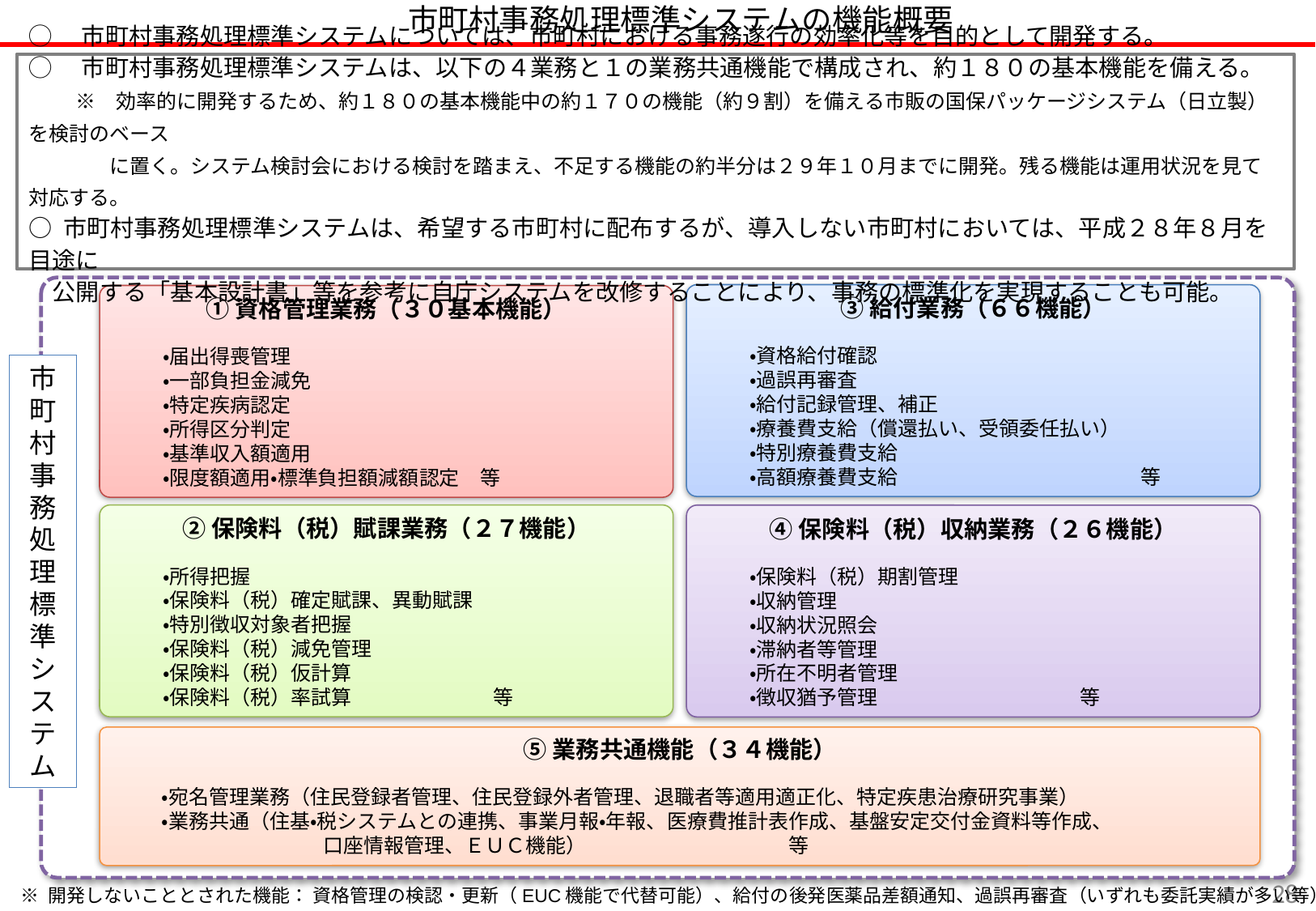

市町村事務処理標準システムの機能概要
◯　市町村事務処理標準システムについては、市町村における事務遂行の効率化等を目的として開発する。
◯　市町村事務処理標準システムは、以下の４業務と１の業務共通機能で構成され、約１８０の基本機能を備える。
　　※　効率的に開発するため、約１８０の基本機能中の約１７０の機能（約９割）を備える市販の国保パッケージシステム（日立製）を検討のベース
　　　　に置く。システム検討会における検討を踏まえ、不足する機能の約半分は２９年１０月までに開発。残る機能は運用状況を見て対応する。
○ 市町村事務処理標準システムは、希望する市町村に配布するが、導入しない市町村においては、平成２８年８月を目途に
　公開する「基本設計書」等を参考に自庁システムを改修することにより、事務の標準化を実現することも可能。

①資格管理業務（３０基本機能）

・届出得喪管理
・一部負担金減免
・特定疾病認定
・所得区分判定
・基準収入額適用
・限度額適用・標準負担額減額認定　等
②保険料（税）賦課業務（２７機能）

・所得把握
・保険料（税）確定賦課、異動賦課
・特別徴収対象者把握
・保険料（税）減免管理
・保険料（税）仮計算
・保険料（税）率試算　　　　　　　等
④保険料（税）収納業務（２６機能）

・保険料（税）期割管理
・収納管理
・収納状況照会
・滞納者等管理
・所在不明者管理
・徴収猶予管理　　　　　　　　　　等
③給付業務（６６機能）

・資格給付確認
・過誤再審査
・給付記録管理、補正
・療養費支給（償還払い、受領委任払い）
・特別療養費支給
・高額療養費支給　　　　　　　　　　　　等
⑤業務共通機能（３４機能）

・宛名管理業務（住民登録者管理、住民登録外者管理、退職者等適用適正化、特定疾患治療研究事業）
・業務共通（住基・税システムとの連携、事業月報・年報、医療費推計表作成、基盤安定交付金資料等作成、
　　　　　　　　口座情報管理、ＥＵＣ機能）　　　　　　　　　　等
市町村事務処理標準システム
28
※ 開発しないこととされた機能： 資格管理の検認・更新（EUC機能で代替可能）、給付の後発医薬品差額通知、過誤再審査（いずれも委託実績が多い等）